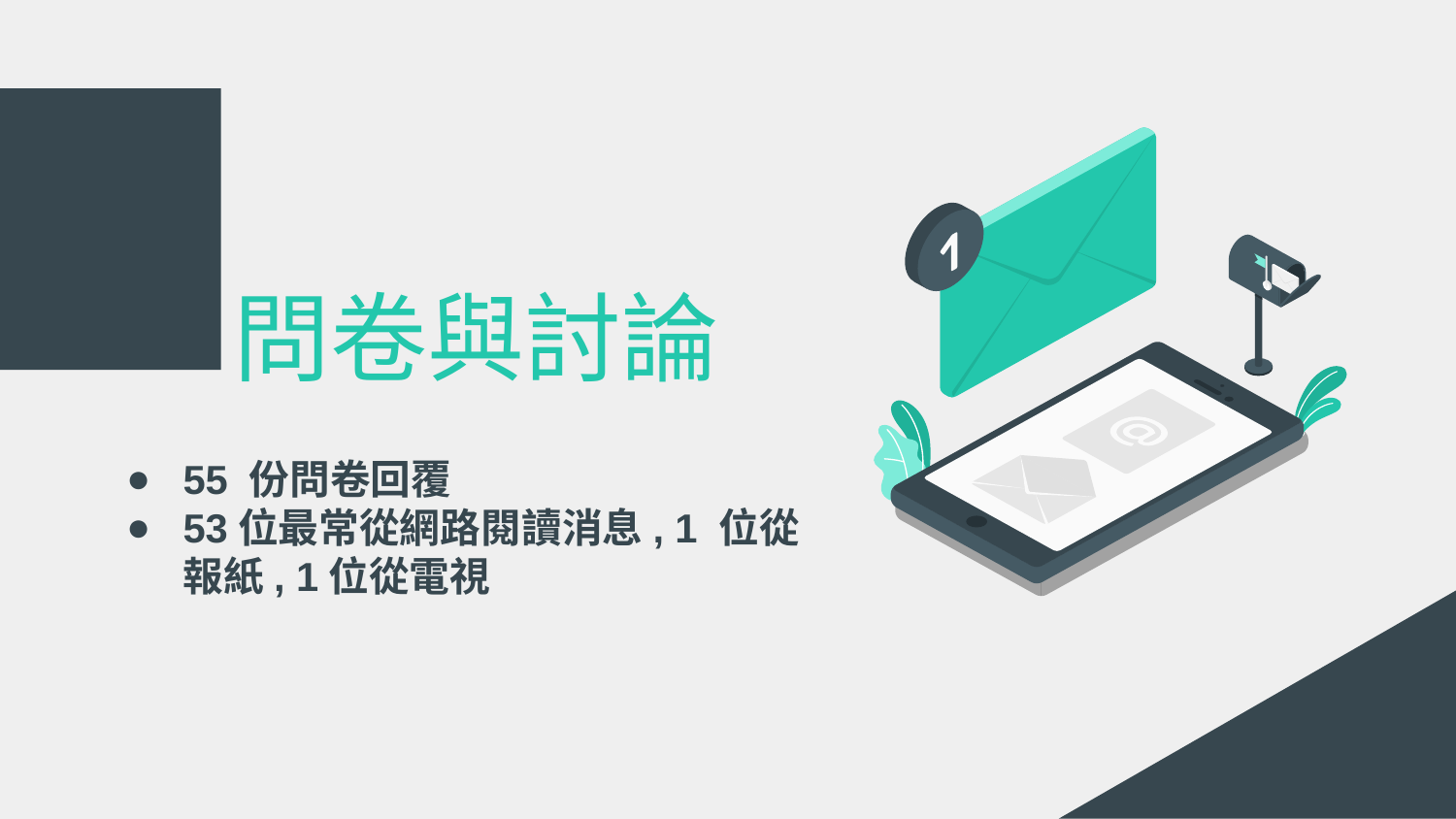

# 問卷與討論

55 份問卷回覆
53位最常從網路閱讀消息, 1 位從報紙, 1位從電視